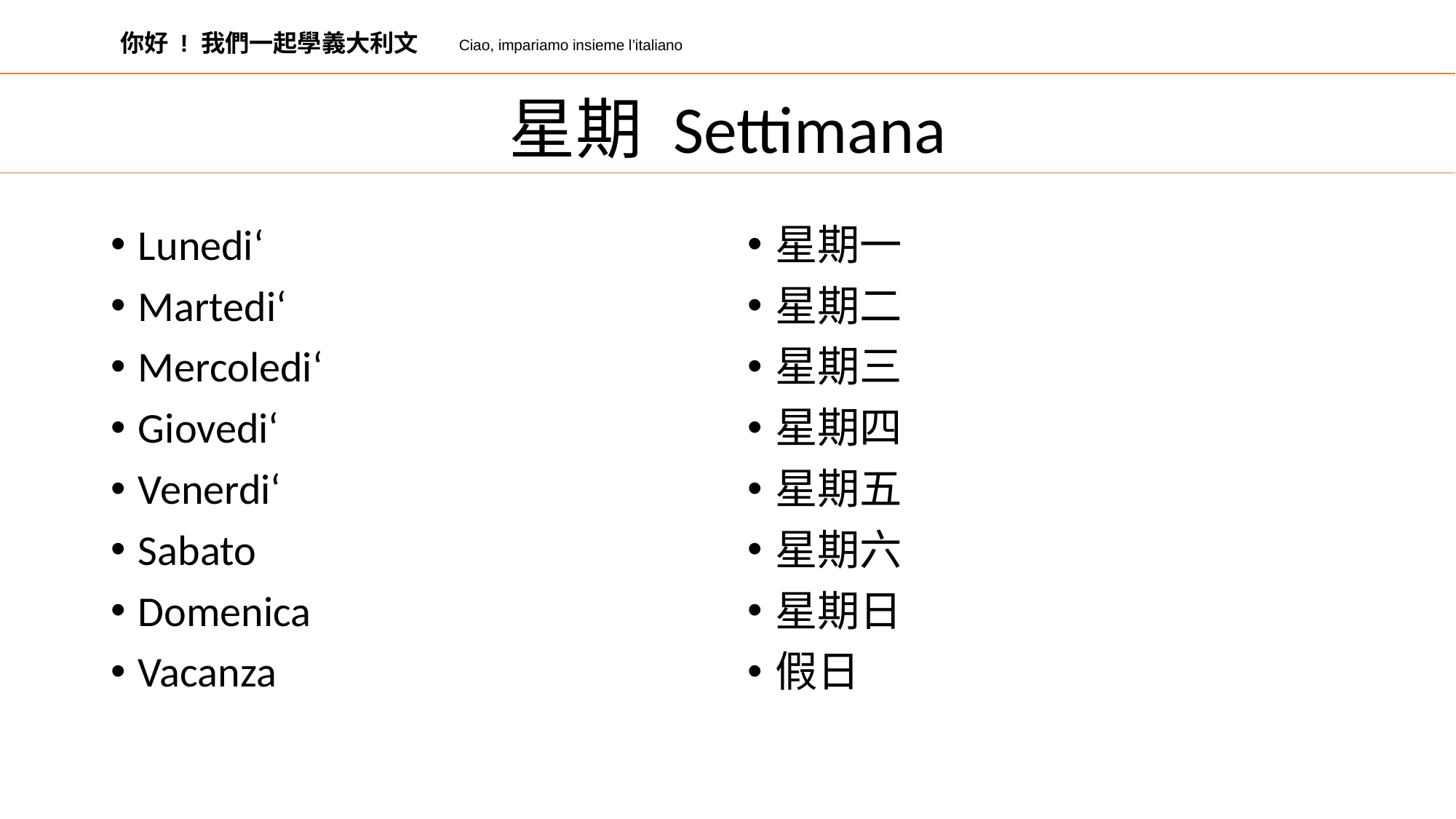

你好 ! 我們一起學義大利文

Ciao, impariamo insieme l’italiano

# 星期 Settimana
Lunedi‘
Martedi‘
Mercoledi‘
Giovedi‘
Venerdi‘
Sabato
Domenica
Vacanza
星期一
星期二
星期三
星期四
星期五
星期六
星期日
假日